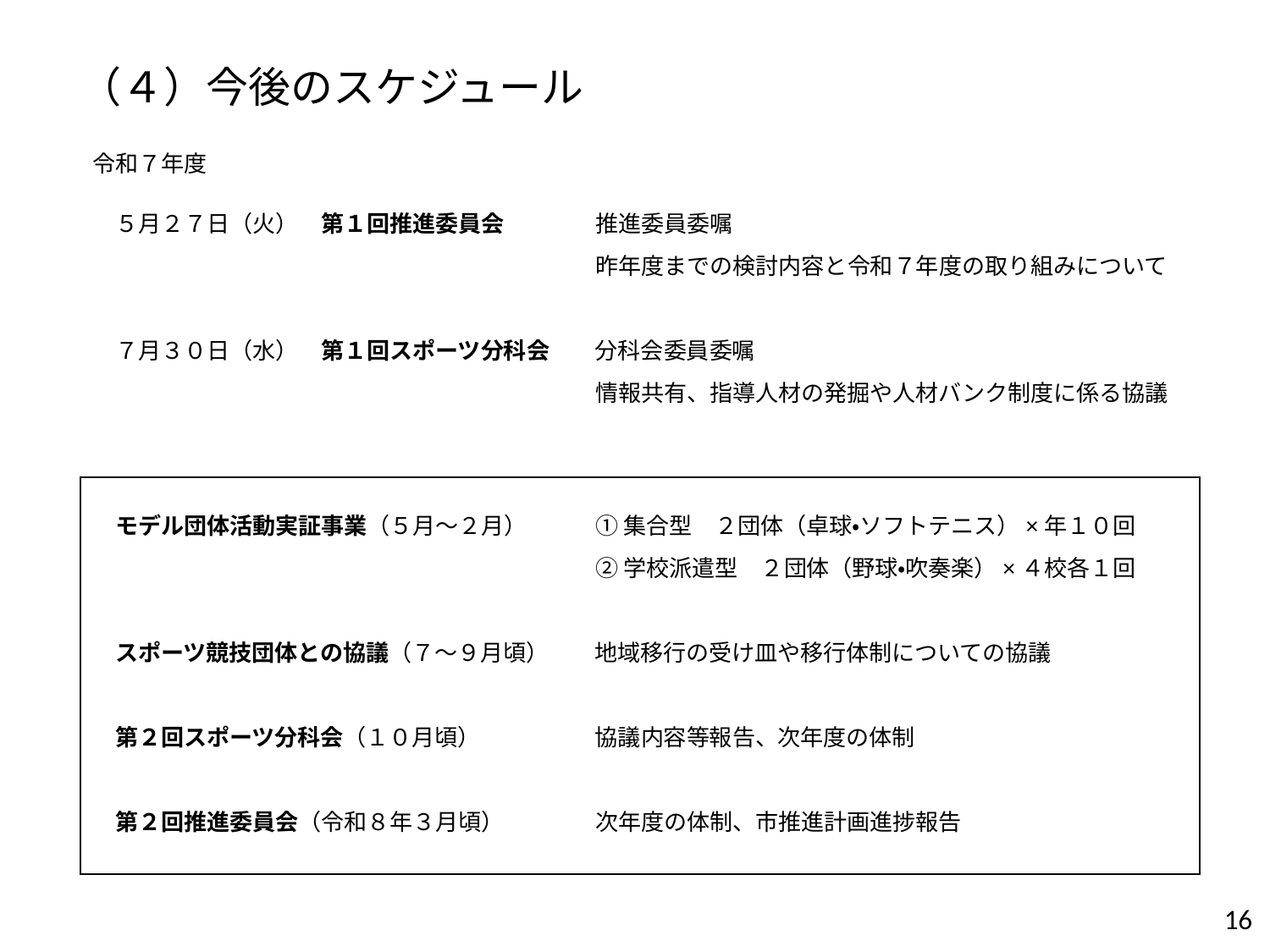

（４）今後のスケジュール
令和７年度

　５月２７日（火）　第１回推進委員会　　　　推進委員委嘱
　　　　　　　　　　　　　　　　　　　　　　昨年度までの検討内容と令和７年度の取り組みについて

　７月３０日（水）　第１回スポーツ分科会　　分科会委員委嘱
　　　　　　　　　　　　　　　　　　　　　　情報共有、指導人材の発掘や人材バンク制度に係る協議

　モデル団体活動実証事業（５月～２月）　　　① 集合型　２団体（卓球・ソフトテニス）×年１０回
　　　　　　　　　　　　　　　　　　　　　　② 学校派遣型　２団体（野球・吹奏楽）×４校各１回

　スポーツ競技団体との協議（７～９月頃）　　地域移行の受け皿や移行体制についての協議

　第２回スポーツ分科会（１０月頃）　　　　　協議内容等報告、次年度の体制

　第２回推進委員会（令和８年３月頃）　　　　次年度の体制、市推進計画進捗報告

16